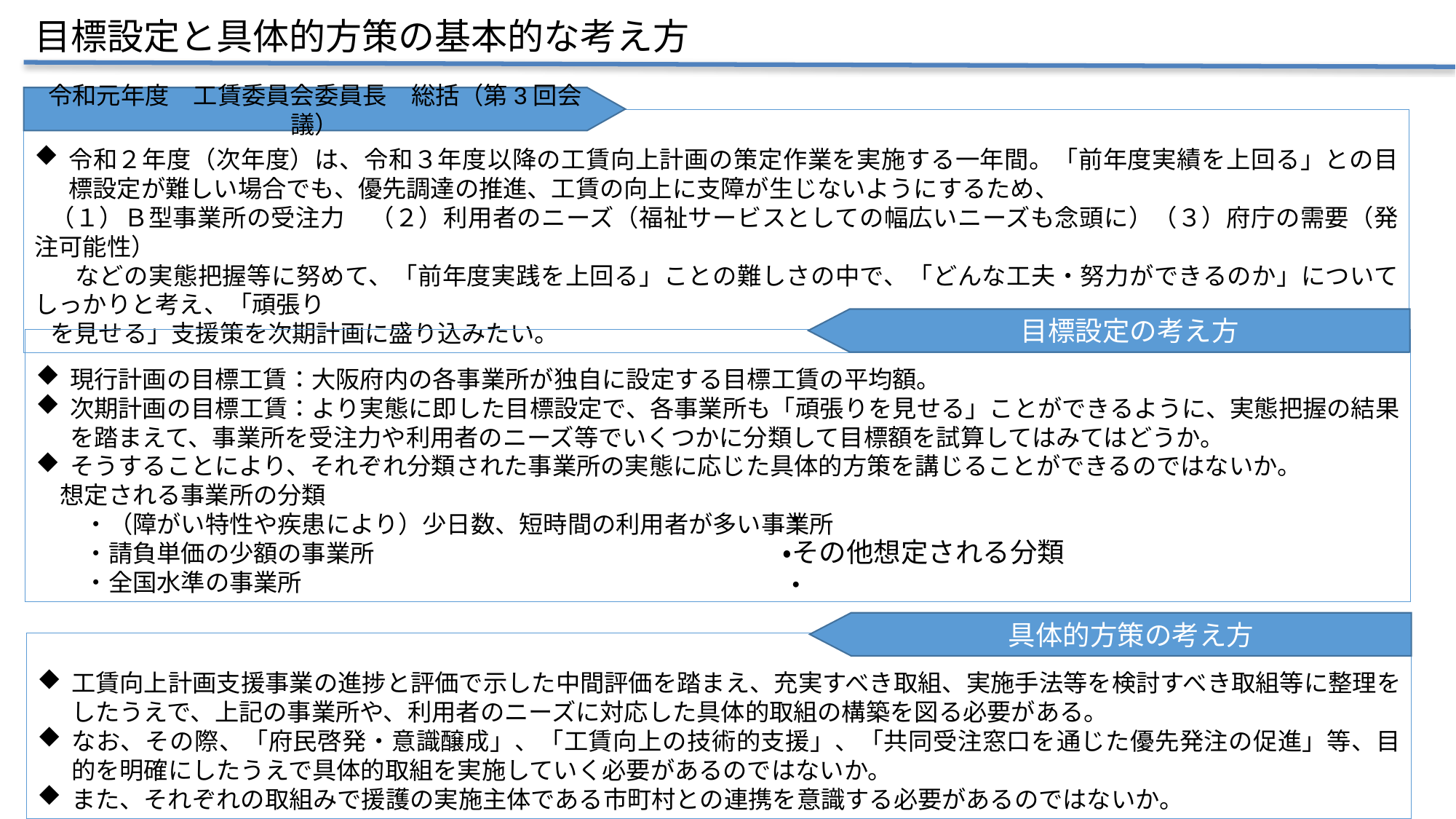

目標設定と具体的方策の基本的な考え方
令和元年度　工賃委員会委員長　総括（第3回会議）

令和２年度（次年度）は、令和３年度以降の工賃向上計画の策定作業を実施する一年間。「前年度実績を上回る」との目標設定が難しい場合でも、優先調達の推進、工賃の向上に支障が生じないようにするため、
（１）Ｂ型事業所の受注力　（２）利用者のニーズ（福祉サービスとしての幅広いニーズも念頭に）（３）府庁の需要（発注可能性）
　などの実態把握等に努めて、「前年度実践を上回る」ことの難しさの中で、「どんな工夫・努力ができるのか」についてしっかりと考え、「頑張り
を見せる」支援策を次期計画に盛り込みたい。
目標設定の考え方

現行計画の目標工賃：大阪府内の各事業所が独自に設定する目標工賃の平均額。
次期計画の目標工賃：より実態に即した目標設定で、各事業所も「頑張りを見せる」ことができるように、実態把握の結果を踏まえて、事業所を受注力や利用者のニーズ等でいくつかに分類して目標額を試算してはみてはどうか。
そうすることにより、それぞれ分類された事業所の実態に応じた具体的方策を講じることができるのではないか。
　想定される事業所の分類
　　・（障がい特性や疾患により）少日数、短時間の利用者が多い事業所
　　・請負単価の少額の事業所
　　・全国水準の事業所
・
・その他想定される分類
・
具体的方策の考え方

工賃向上計画支援事業の進捗と評価で示した中間評価を踏まえ、充実すべき取組、実施手法等を検討すべき取組等に整理をしたうえで、上記の事業所や、利用者のニーズに対応した具体的取組の構築を図る必要がある。
なお、その際、「府民啓発・意識醸成」、「工賃向上の技術的支援」、「共同受注窓口を通じた優先発注の促進」等、目的を明確にしたうえで具体的取組を実施していく必要があるのではないか。
また、それぞれの取組みで援護の実施主体である市町村との連携を意識する必要があるのではないか。